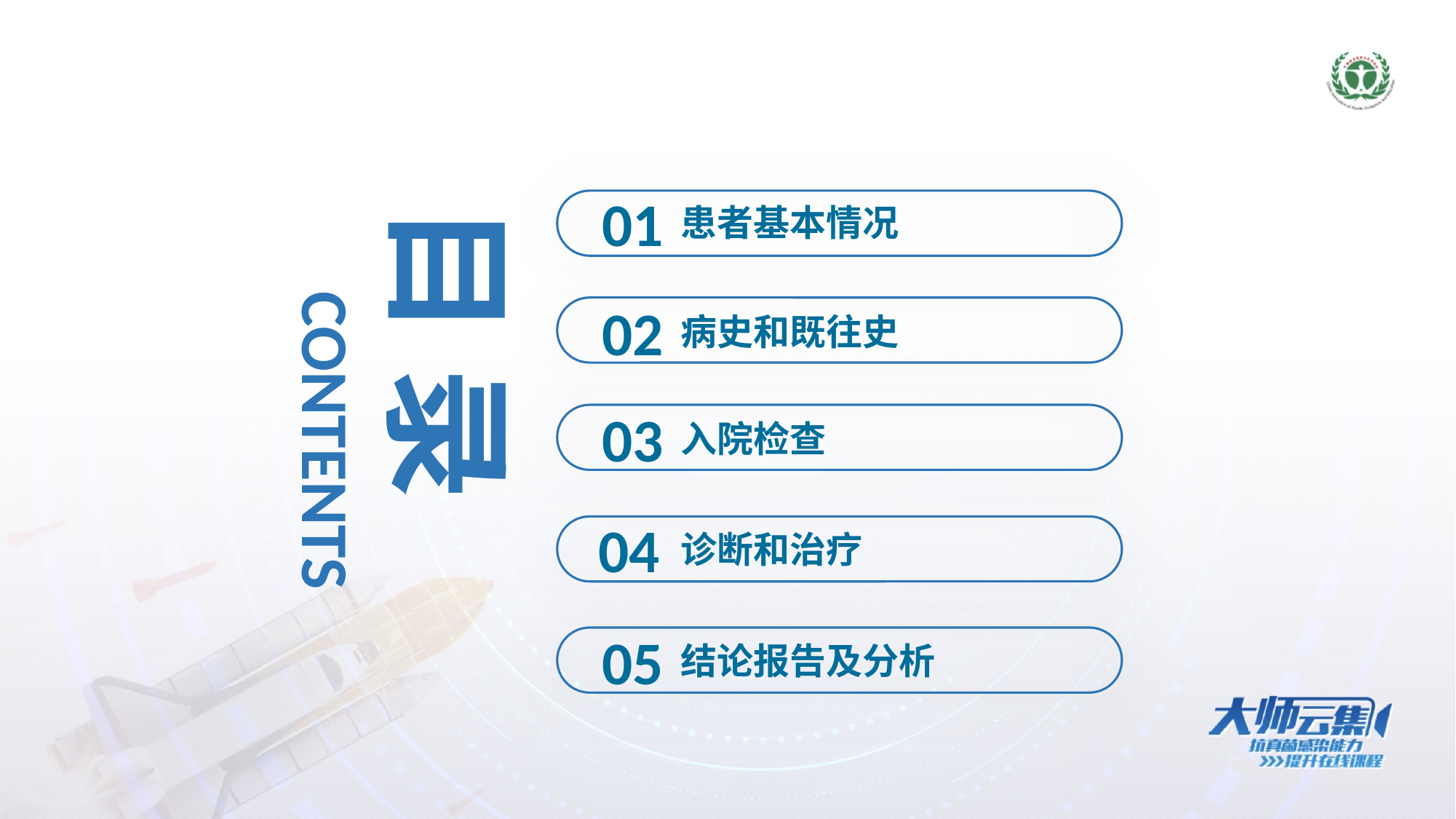

01

患者基本情况
02

病史和既往史
03

入院检查
04

诊断和治疗
05

结论报告及分析
目 录
CONTENTS